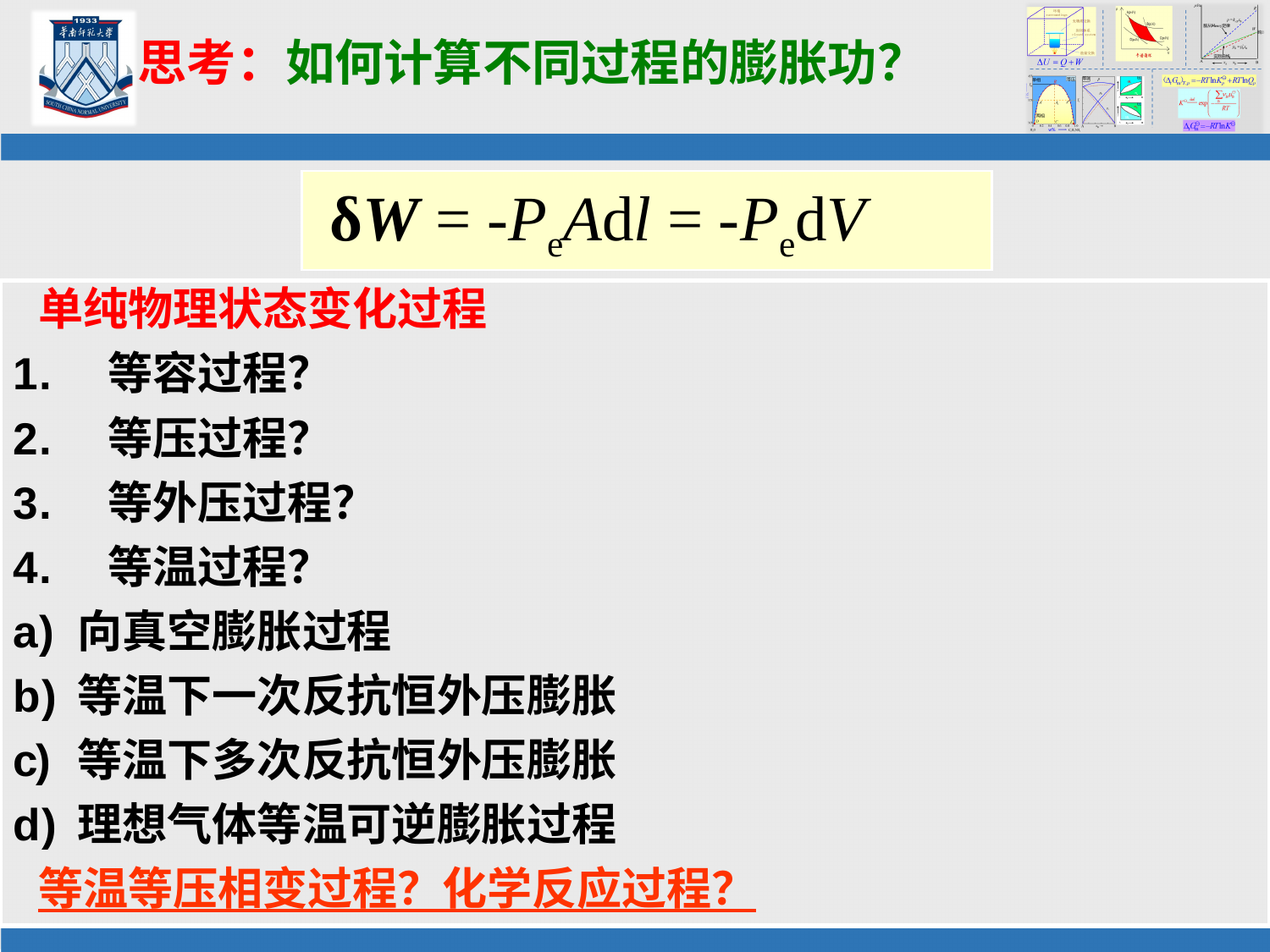

# 思考：如何计算不同过程的膨胀功？
 δW = -PeAdl = -PedV
  单纯物理状态变化过程
  等容过程？
  等压过程？
  等外压过程？
  等温过程？
向真空膨胀过程
等温下一次反抗恒外压膨胀
等温下多次反抗恒外压膨胀
理想气体等温可逆膨胀过程
  等温等压相变过程？化学反应过程？